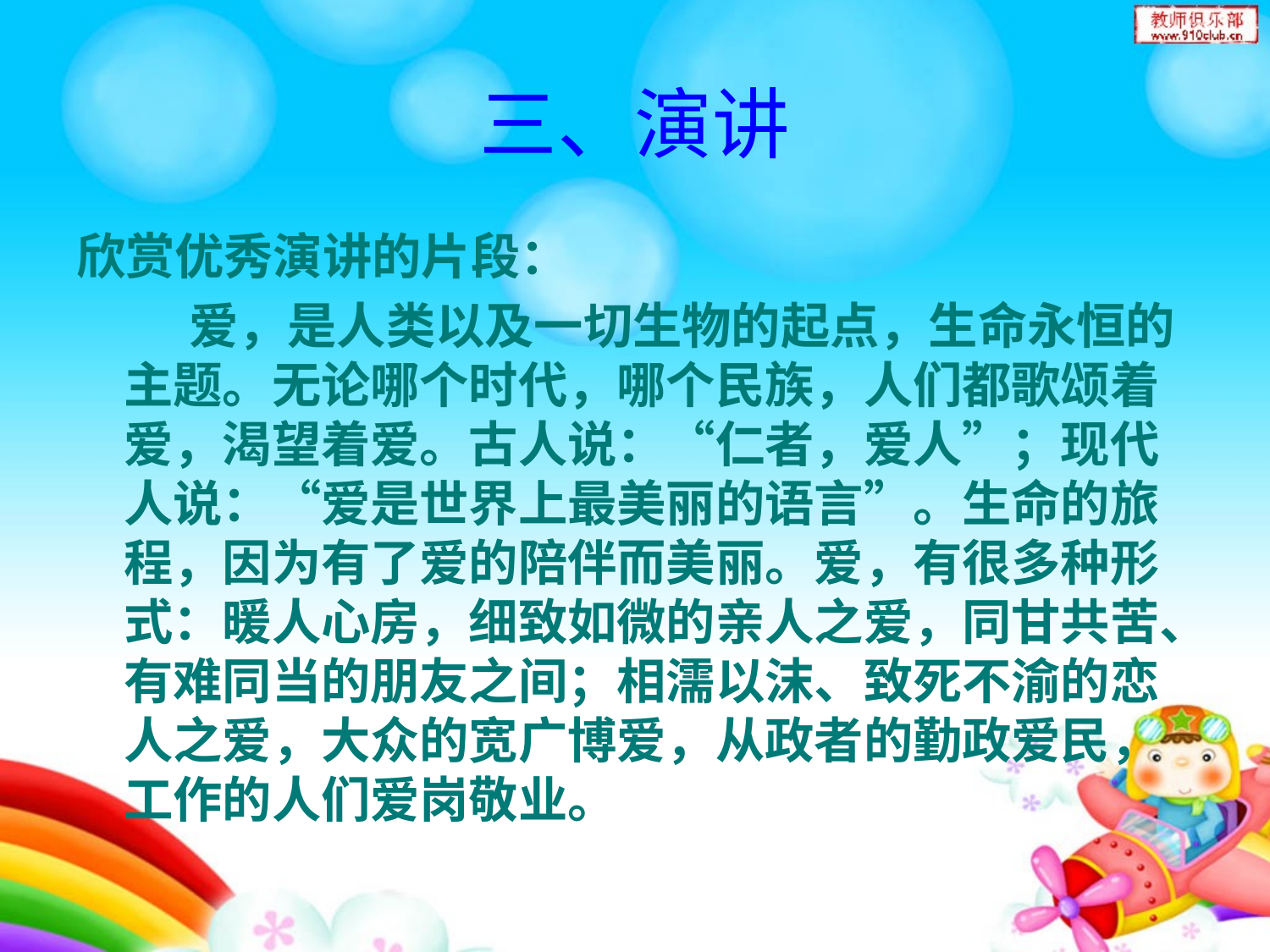

# 三、演讲
欣赏优秀演讲的片段：
         爱，是人类以及一切生物的起点，生命永恒的主题。无论哪个时代，哪个民族，人们都歌颂着爱，渴望着爱。古人说：“仁者，爱人”；现代人说：“爱是世界上最美丽的语言”。生命的旅程，因为有了爱的陪伴而美丽。爱，有很多种形式：暖人心房，细致如微的亲人之爱，同甘共苦、有难同当的朋友之间；相濡以沫、致死不渝的恋人之爱，大众的宽广博爱，从政者的勤政爱民，工作的人们爱岗敬业。